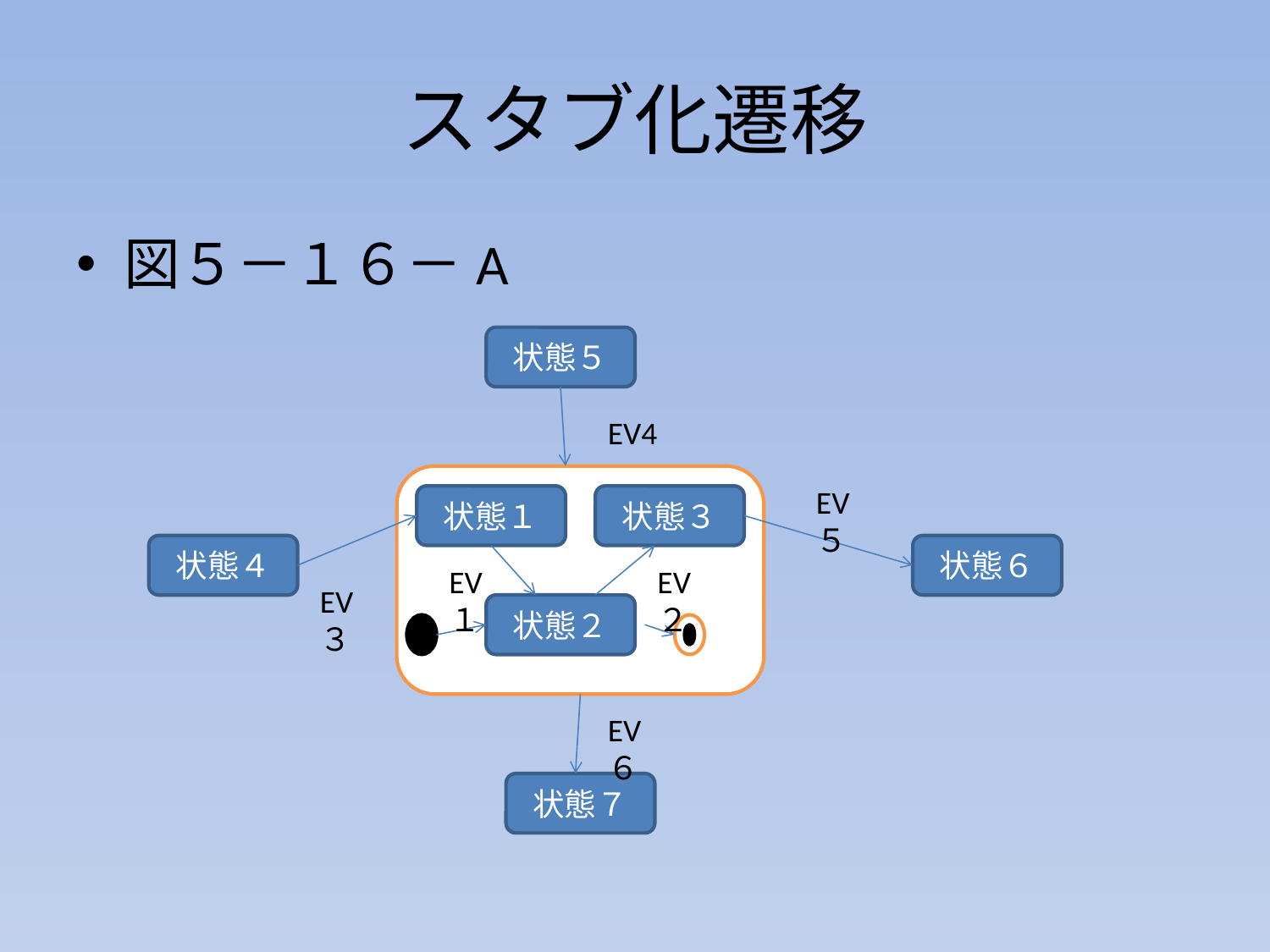

# スタブ化遷移
図５－１６－A
状態５
EV4

EV５
状態１
状態３
状態４
状態６
EV１
EV２
EV３
状態２

EV６
状態７